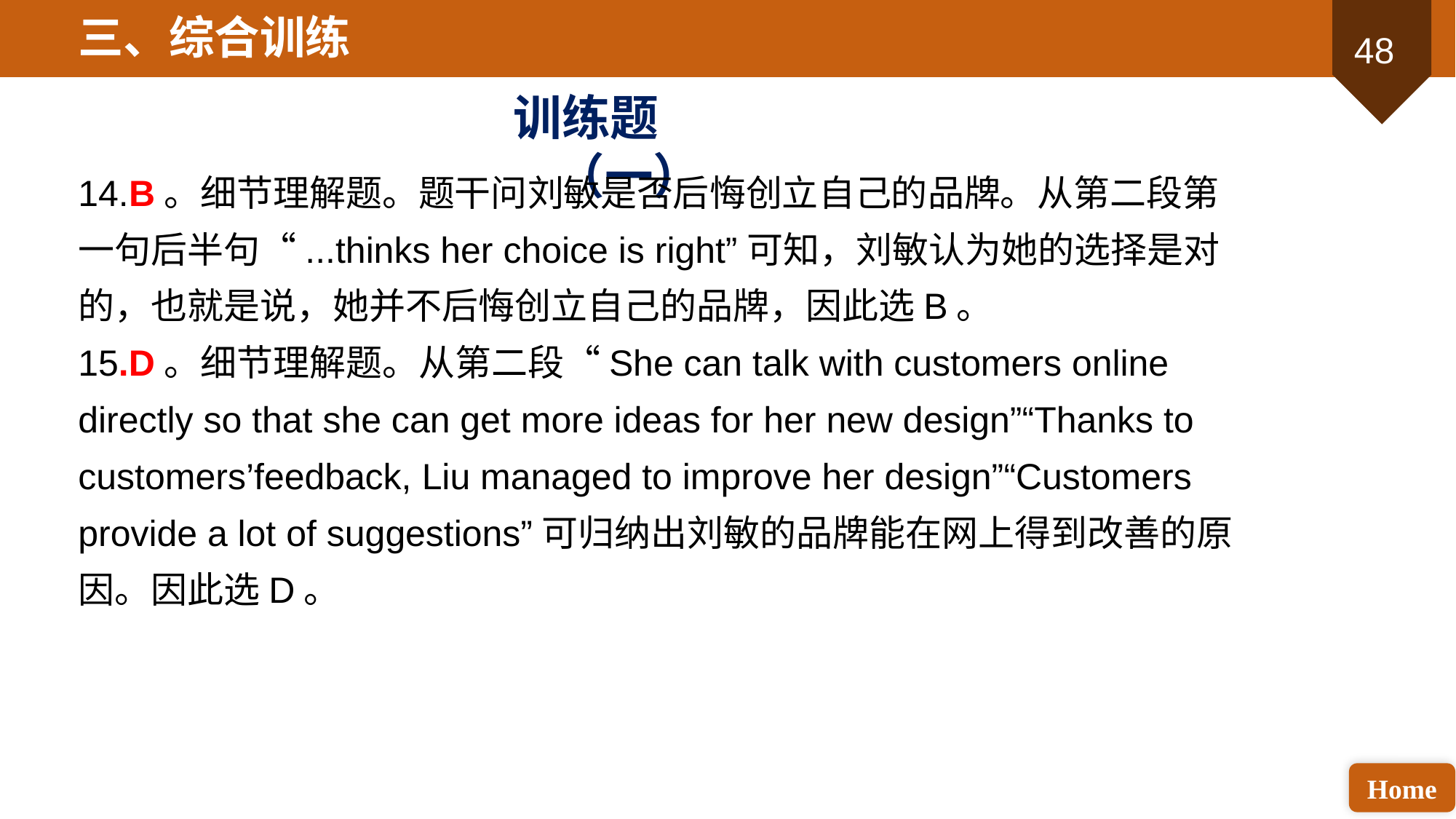

三、综合训练
训练题（一）
14.B。细节理解题。题干问刘敏是否后悔创立自己的品牌。从第二段第一句后半句“...thinks her choice is right”可知，刘敏认为她的选择是对的，也就是说，她并不后悔创立自己的品牌，因此选B。
15.D。细节理解题。从第二段“She can talk with customers online directly so that she can get more ideas for her new design”“Thanks to customers’feedback, Liu managed to improve her design”“Customers provide a lot of suggestions”可归纳出刘敏的品牌能在网上得到改善的原因。因此选D。